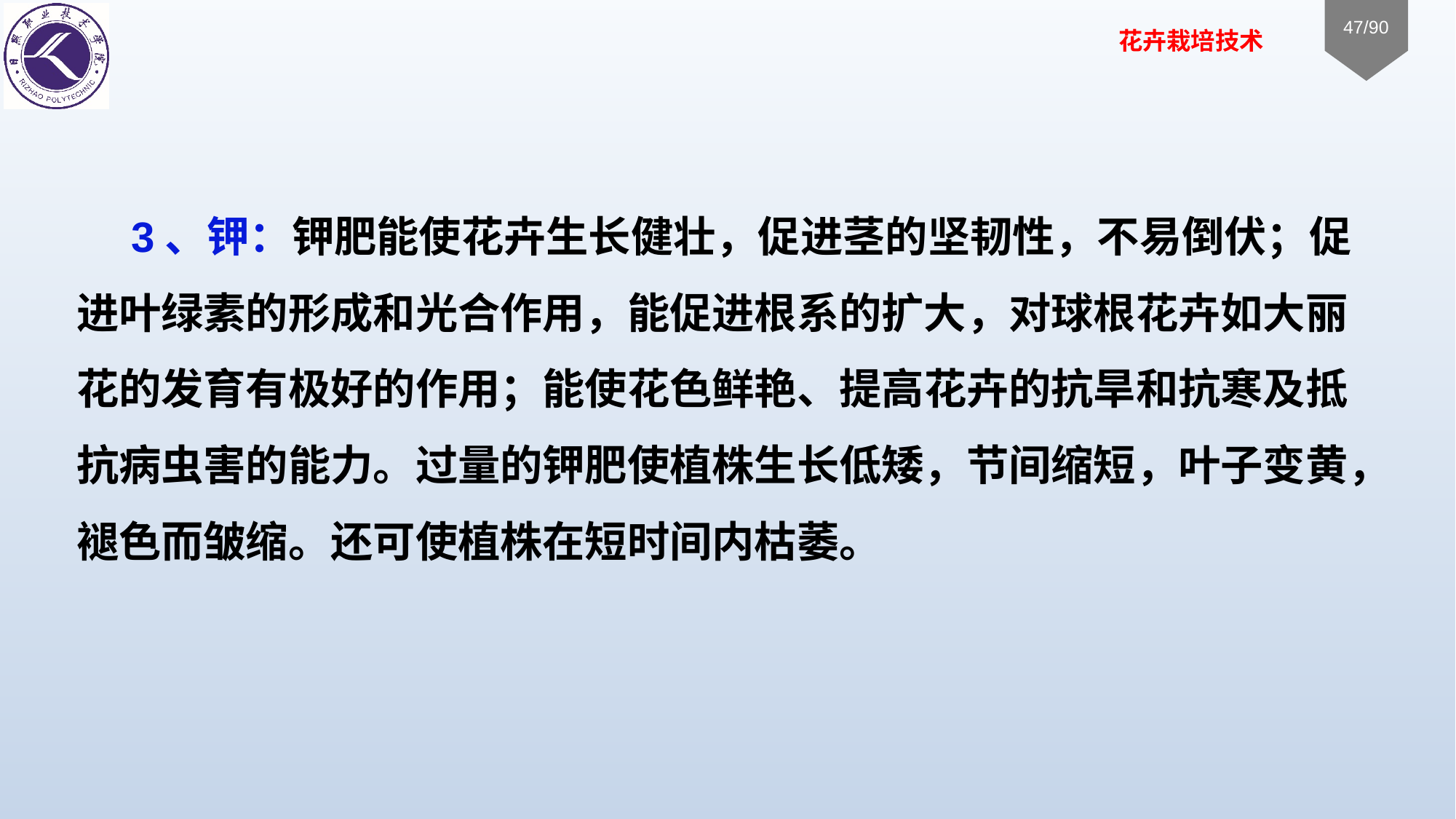

3、钾：钾肥能使花卉生长健壮，促进茎的坚韧性，不易倒伏；促进叶绿素的形成和光合作用，能促进根系的扩大，对球根花卉如大丽花的发育有极好的作用；能使花色鲜艳、提高花卉的抗旱和抗寒及抵抗病虫害的能力。过量的钾肥使植株生长低矮，节间缩短，叶子变黄，褪色而皱缩。还可使植株在短时间内枯萎。